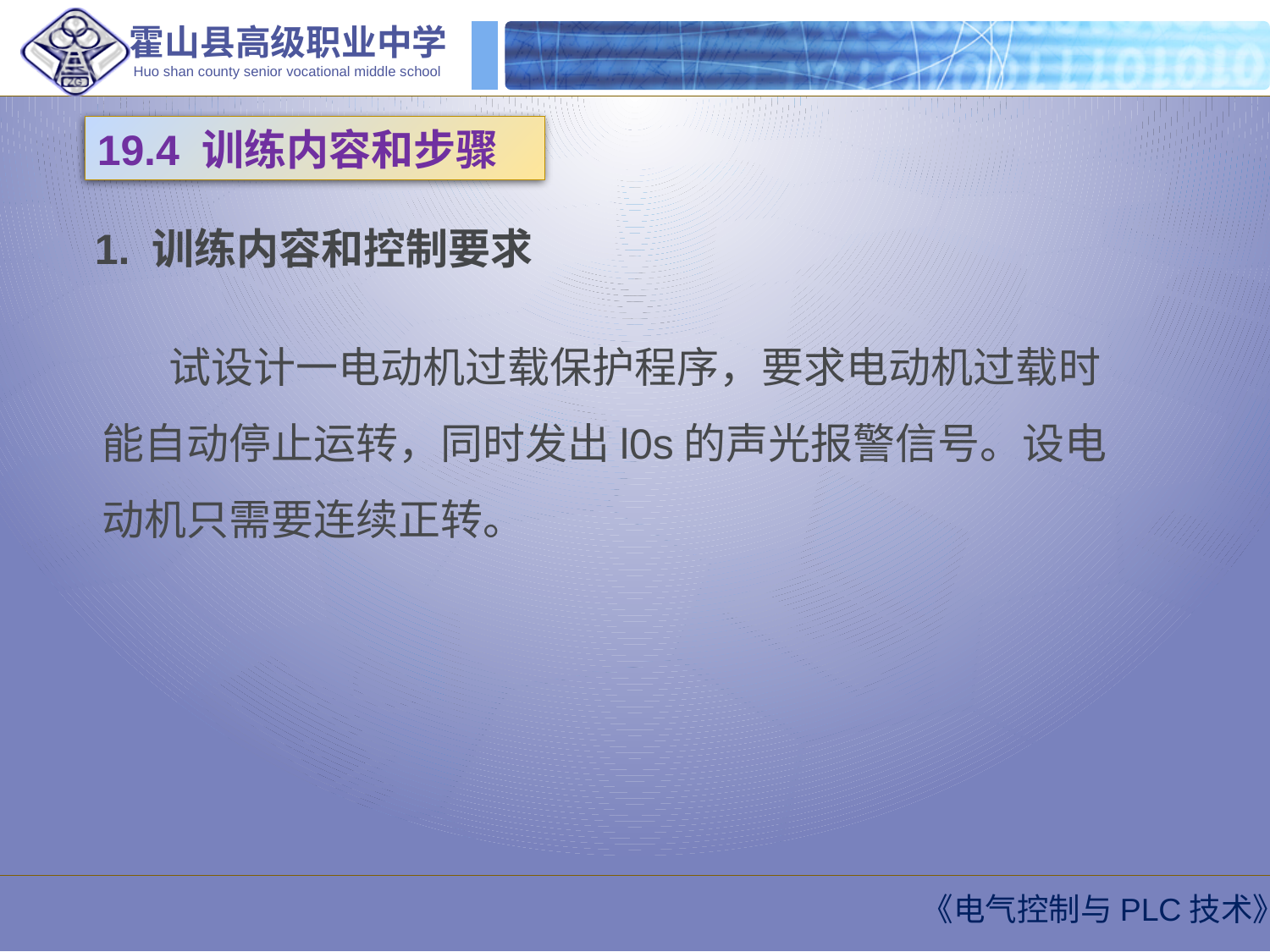

19.4 训练内容和步骤
1. 训练内容和控制要求
      试设计一电动机过载保护程序，要求电动机过载时能自动停止运转，同时发出l0s的声光报警信号。设电动机只需要连续正转。